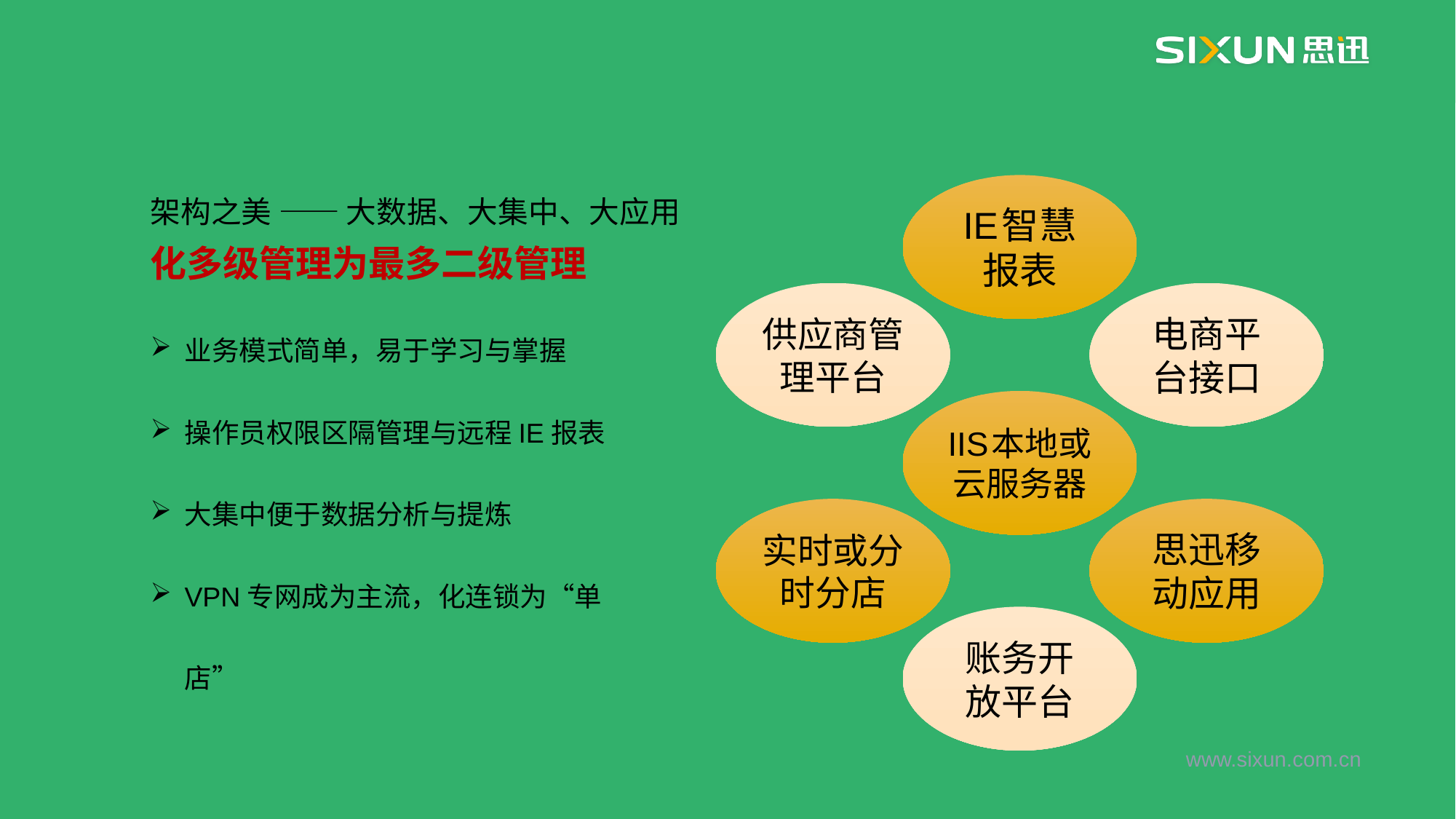

化多级管理为最多二级管理
业务模式简单，易于学习与掌握
操作员权限区隔管理与远程IE报表
大集中便于数据分析与提炼
VPN专网成为主流，化连锁为“单店”

IIS本地或云服务器
IE智慧报表
电商平台接口
账务开放平台
实时或分时分店
思迅移动应用
供应商管理平台
架构之美 —— 大数据、大集中、大应用